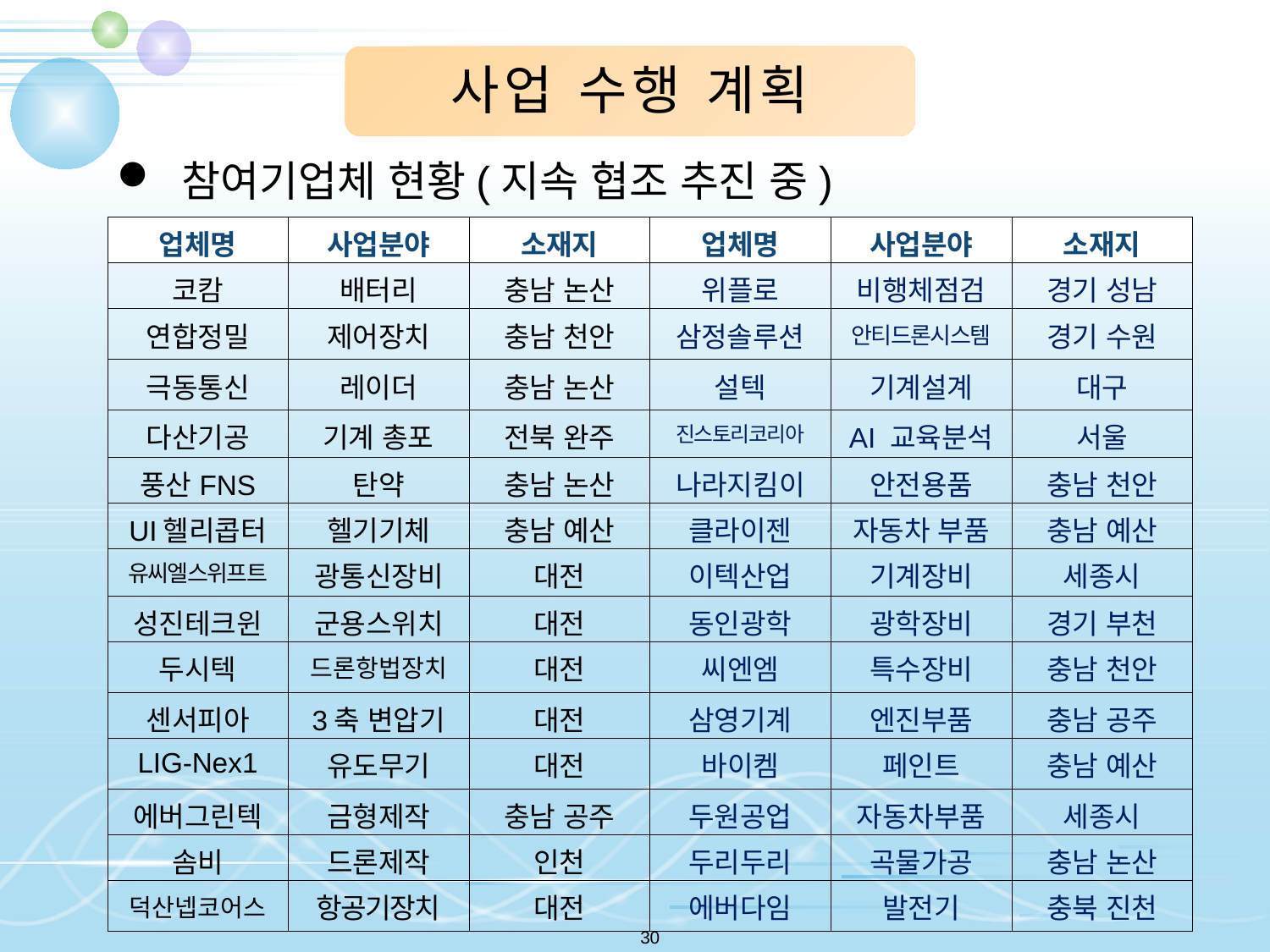

사업 수행 계획
 참여기업체 현황(지속 협조 추진 중)
| 업체명 | 사업분야 | 소재지 | 업체명 | 사업분야 | 소재지 |
| --- | --- | --- | --- | --- | --- |
| 코캄 | 배터리 | 충남 논산 | 위플로 | 비행체점검 | 경기 성남 |
| 연합정밀 | 제어장치 | 충남 천안 | 삼정솔루션 | 안티드론시스템 | 경기 수원 |
| 극동통신 | 레이더 | 충남 논산 | 설텍 | 기계설계 | 대구 |
| 다산기공 | 기계 총포 | 전북 완주 | 진스토리코리아 | AI 교육분석 | 서울 |
| 풍산FNS | 탄약 | 충남 논산 | 나라지킴이 | 안전용품 | 충남 천안 |
| UI헬리콥터 | 헬기기체 | 충남 예산 | 클라이젠 | 자동차 부품 | 충남 예산 |
| 유씨엘스위프트 | 광통신장비 | 대전 | 이텍산업 | 기계장비 | 세종시 |
| 성진테크윈 | 군용스위치 | 대전 | 동인광학 | 광학장비 | 경기 부천 |
| 두시텍 | 드론항법장치 | 대전 | 씨엔엠 | 특수장비 | 충남 천안 |
| 센서피아 | 3축 변압기 | 대전 | 삼영기계 | 엔진부품 | 충남 공주 |
| LIG-Nex1 | 유도무기 | 대전 | 바이켐 | 페인트 | 충남 예산 |
| 에버그린텍 | 금형제작 | 충남 공주 | 두원공업 | 자동차부품 | 세종시 |
| 솜비 | 드론제작 | 인천 | 두리두리 | 곡물가공 | 충남 논산 |
| 덕산넵코어스 | 항공기장치 | 대전 | 에버다임 | 발전기 | 충북 진천 |

30